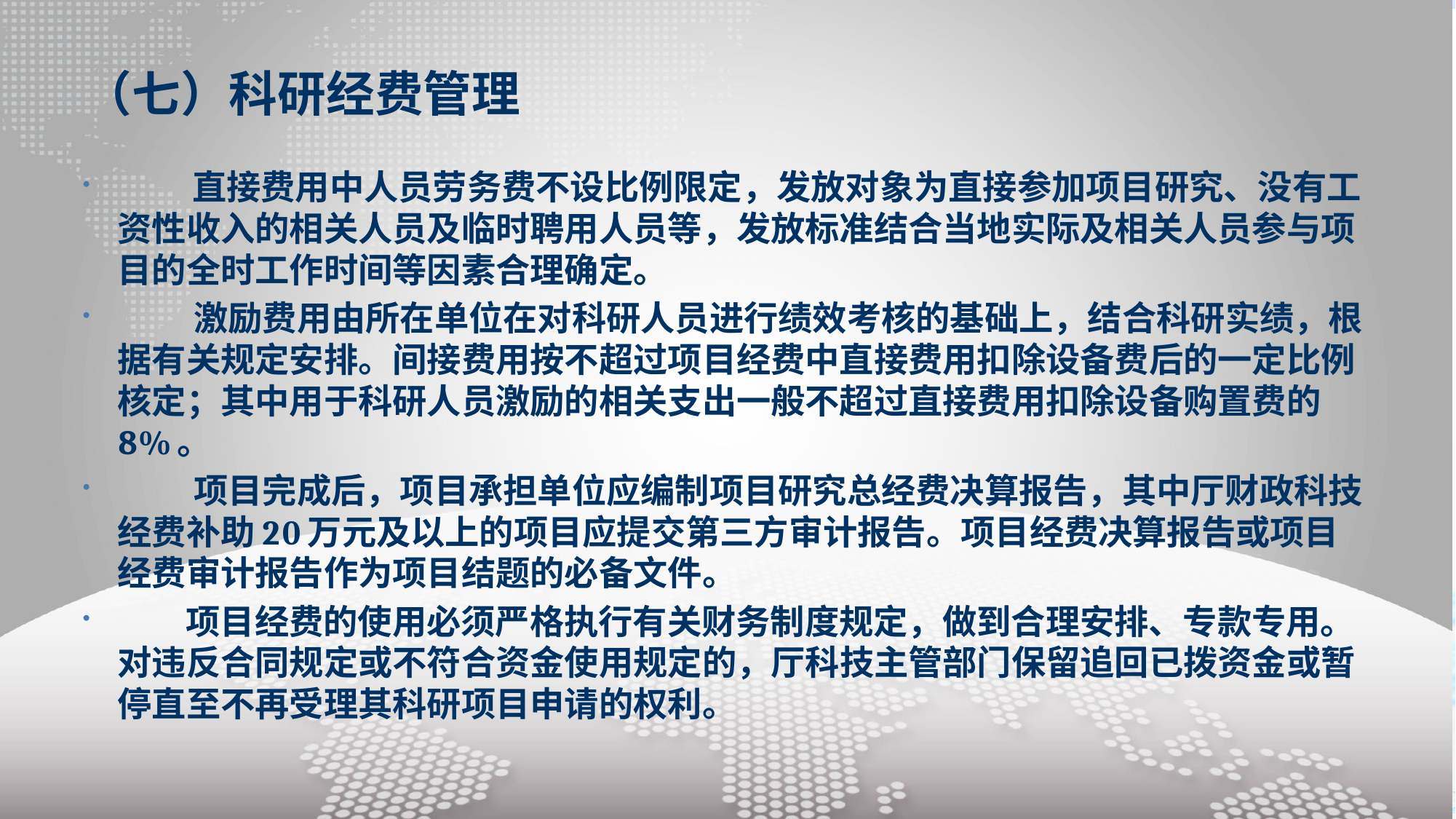

# （七）科研经费管理
         直接费用中人员劳务费不设比例限定，发放对象为直接参加项目研究、没有工资性收入的相关人员及临时聘用人员等，发放标准结合当地实际及相关人员参与项目的全时工作时间等因素合理确定。
         激励费用由所在单位在对科研人员进行绩效考核的基础上，结合科研实绩，根据有关规定安排。间接费用按不超过项目经费中直接费用扣除设备费后的一定比例核定；其中用于科研人员激励的相关支出一般不超过直接费用扣除设备购置费的8%。
         项目完成后，项目承担单位应编制项目研究总经费决算报告，其中厅财政科技经费补助20万元及以上的项目应提交第三方审计报告。项目经费决算报告或项目经费审计报告作为项目结题的必备文件。
        项目经费的使用必须严格执行有关财务制度规定，做到合理安排、专款专用。对违反合同规定或不符合资金使用规定的，厅科技主管部门保留追回已拨资金或暂停直至不再受理其科研项目申请的权利。